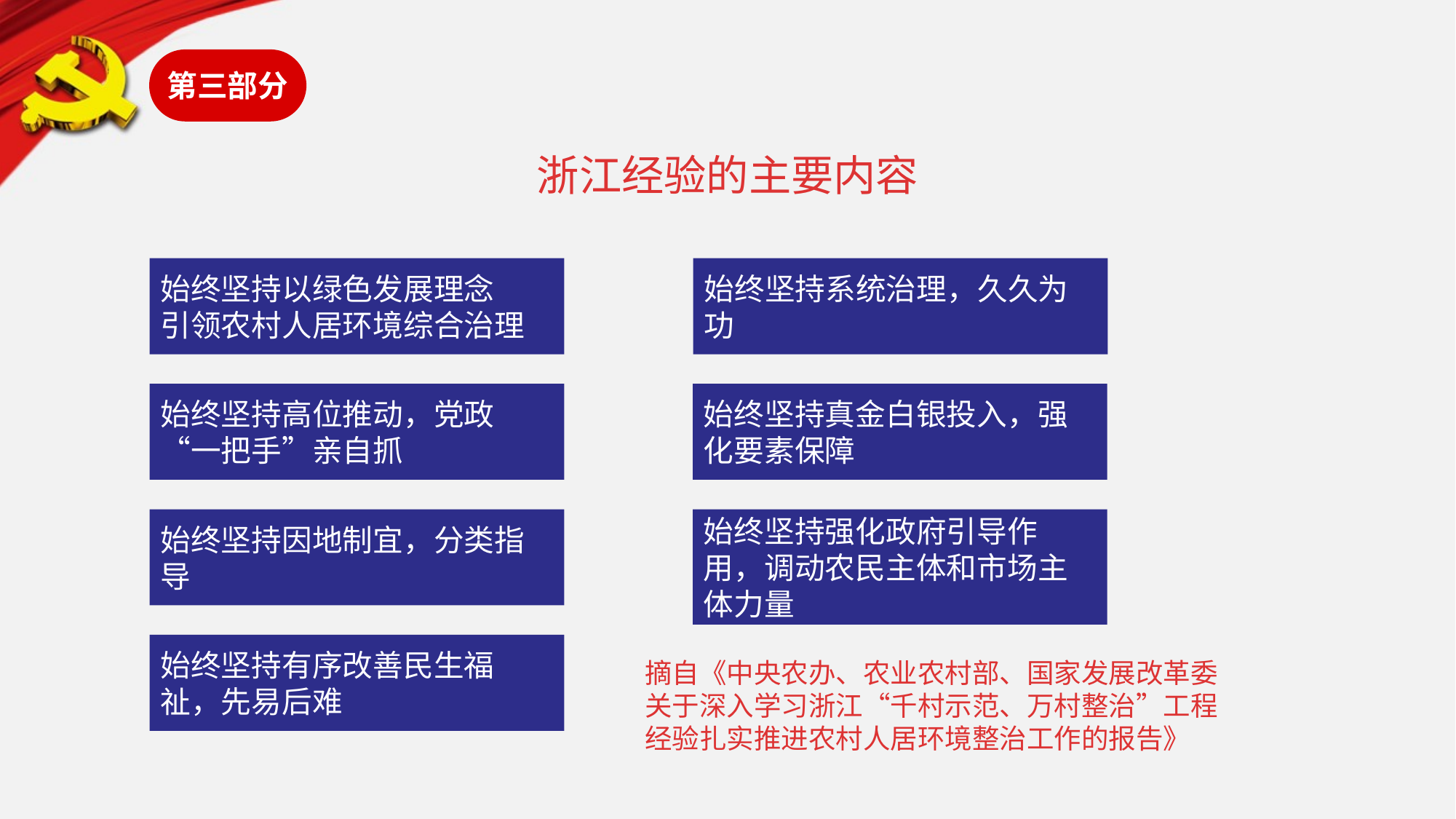

第三部分
浙江经验的主要内容
始终坚持以绿色发展理念
引领农村人居环境综合治理
始终坚持系统治理，久久为功
始终坚持高位推动，党政“一把手”亲自抓
始终坚持真金白银投入，强化要素保障
始终坚持强化政府引导作用，调动农民主体和市场主体力量
始终坚持因地制宜，分类指导
始终坚持有序改善民生福祉，先易后难
摘自《中央农办、农业农村部、国家发展改革委
关于深入学习浙江“千村示范、万村整治”工程
经验扎实推进农村人居环境整治工作的报告》